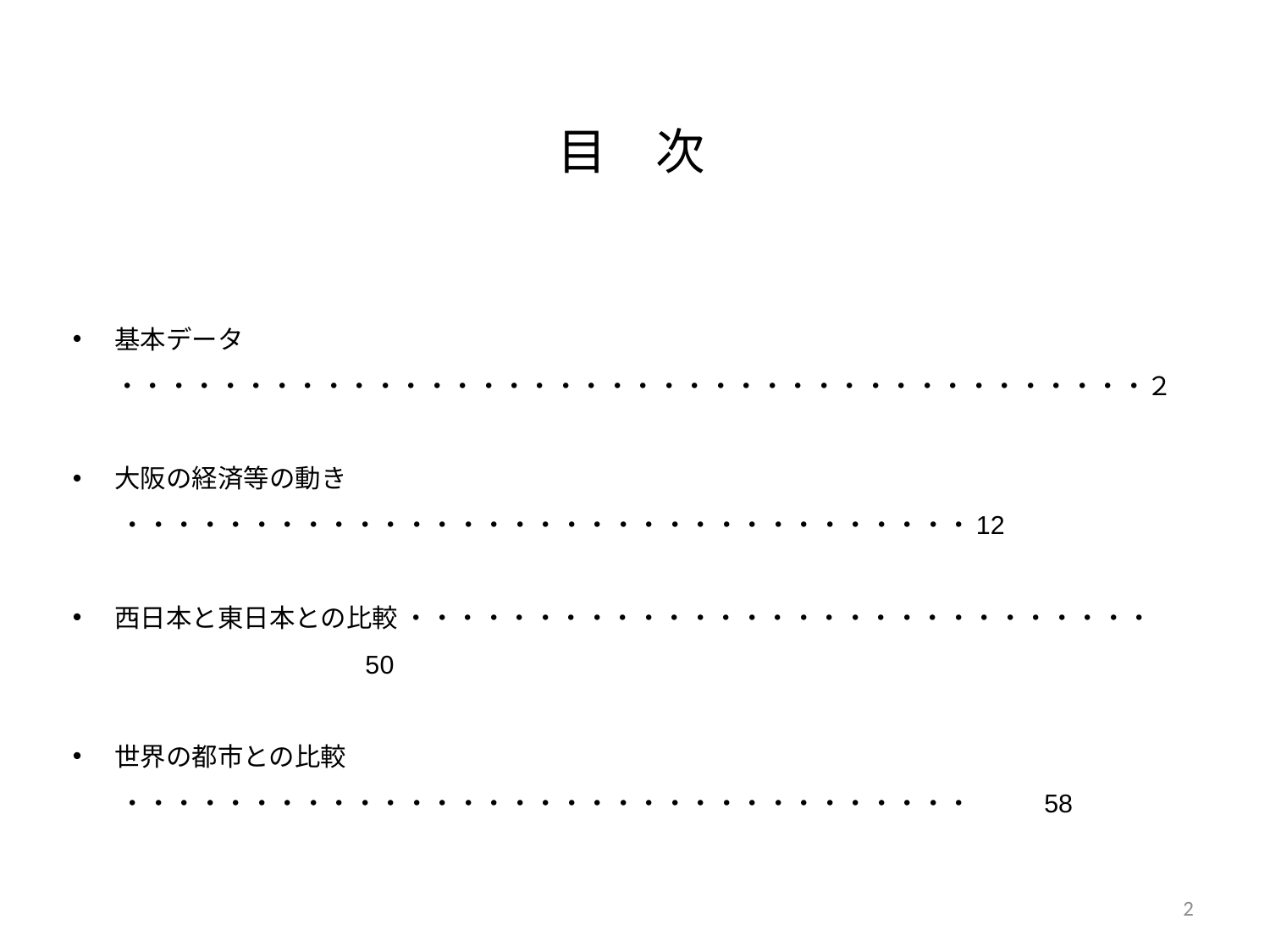

# 目　次
基本データ 	・・・・・・・・・・・・・・・・・・・・・・・・・・・・・・・・・・・・・・・・２

大阪の経済等の動き ・・・・・・・・・・・・・・・・・・・・・・・・・・・・・・・・・12

西日本と東日本との比較 ・・・・・・・・・・・・・・・・・・・・・・・・・・・・・	50

世界の都市との比較 ・・・・・・・・・・・・・・・・・・・・・・・・・・・・・・・・・	58
2